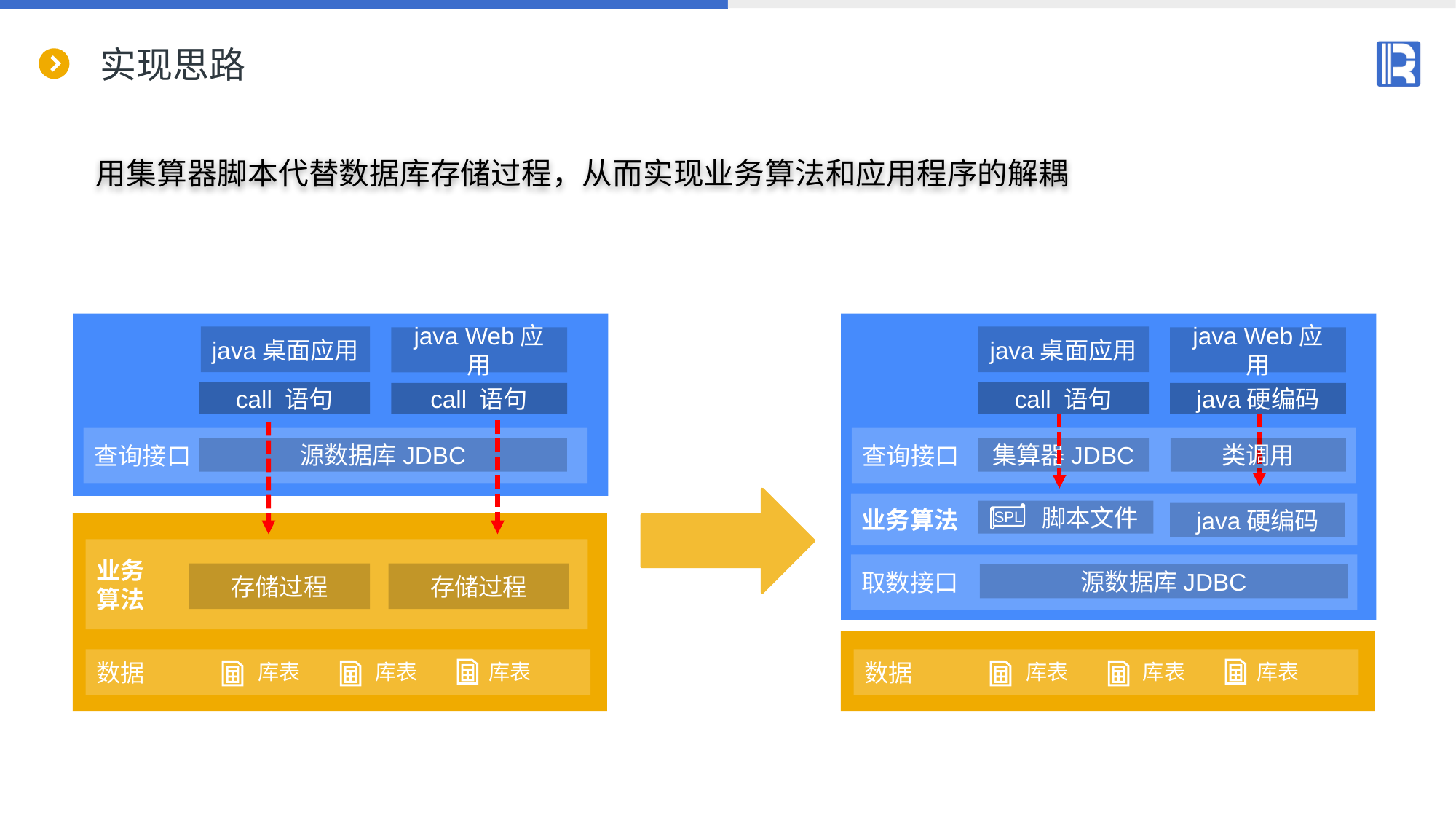

# 实现思路
用集算器脚本代替数据库存储过程，从而实现业务算法和应用程序的解耦

java桌面应用
java桌面应用
java Web应用
java Web应用
call 语句
call 语句
call 语句
java硬编码
查询接口
查询接口
源数据库JDBC
集算器JDBC
类调用

业务算法
        脚本文件
java硬编码
SPL

业务
算法
取数接口
存储过程
存储过程
源数据库JDBC

数据
数据
库表

库表

库表

库表

库表

库表